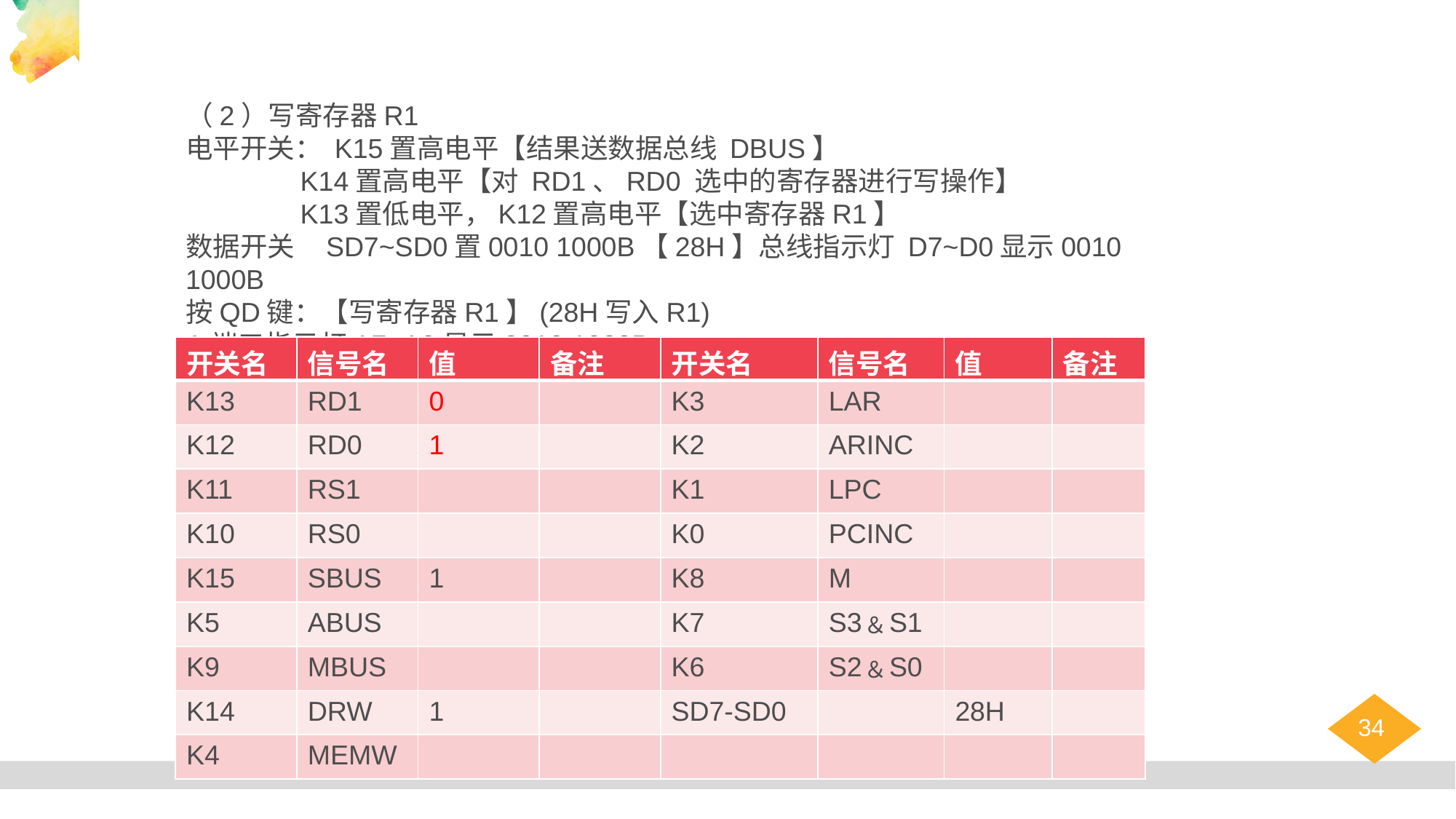

（2）写寄存器R1
电平开关： K15置高电平【结果送数据总线 DBUS】
               K14置高电平【对 RD1、RD0 选中的寄存器进行写操作】
               K13置低电平，K12置高电平【选中寄存器R1】
数据开关    SD7~SD0置0010 1000B【28H】总线指示灯 D7~D0显示0010 1000B
按QD键：【写寄存器R1】(28H写入R1)
A端口指示灯A7~A0显示0010 1000B
| 开关名 | 信号名 | 值 | 备注 | 开关名 | 信号名 | 值 | 备注 |
| --- | --- | --- | --- | --- | --- | --- | --- |
| K13 | RD1 | 0 |  | K3 | LAR |  |  |
| K12 | RD0 | 1 |  | K2 | ARINC |  |  |
| K11 | RS1 |  |  | K1 | LPC |  |  |
| K10 | RS0 |  |  | K0 | PCINC |  |  |
| K15 | SBUS | 1 |  | K8 | M |  |  |
| K5 | ABUS |  |  | K7 | S3﹠S1 |  |  |
| K9 | MBUS |  |  | K6 | S2﹠S0 |  |  |
| K14 | DRW | 1 |  | SD7-SD0 |  | 28H |  |
| K4 | MEMW |  |  |  |  |  |  |